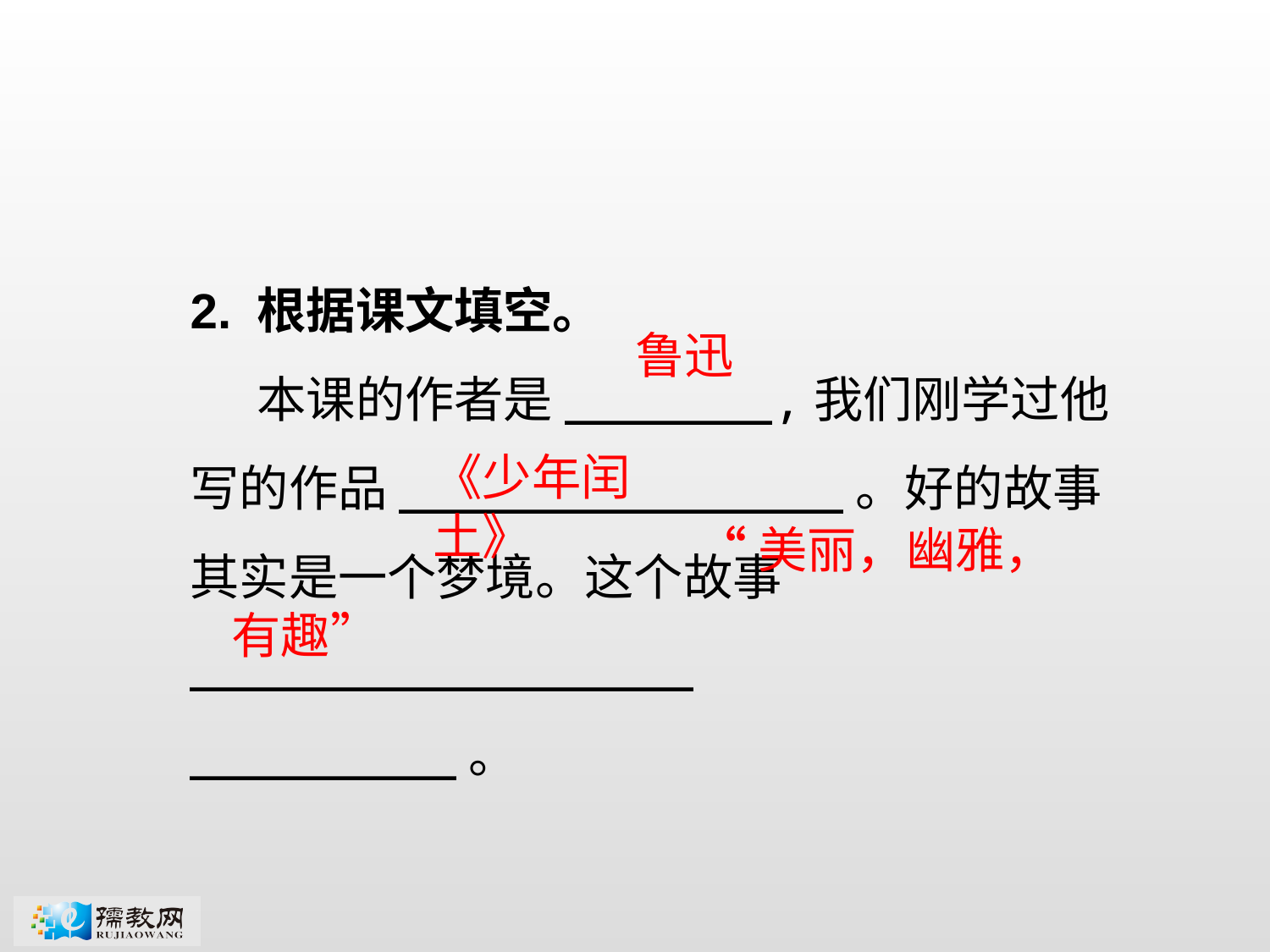

2. 根据课文填空。
     本课的作者是_______,我们刚学过他写的作品_______________。好的故事其实是一个梦境。这个故事_________________
_________。

鲁迅
《少年闰土》
“美丽，幽雅，
有趣”